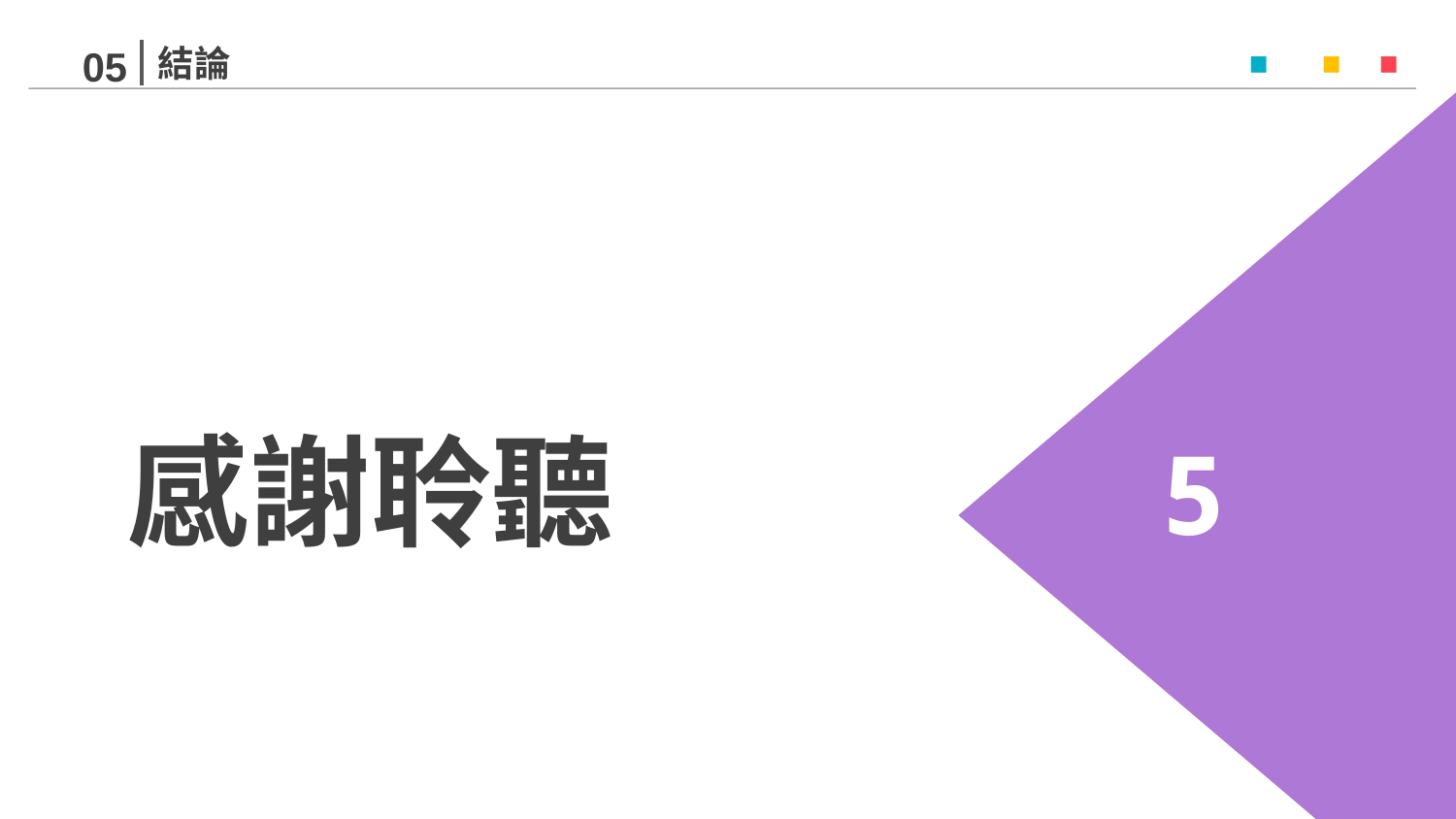

·
·
·
結論
05

5
感謝聆聽